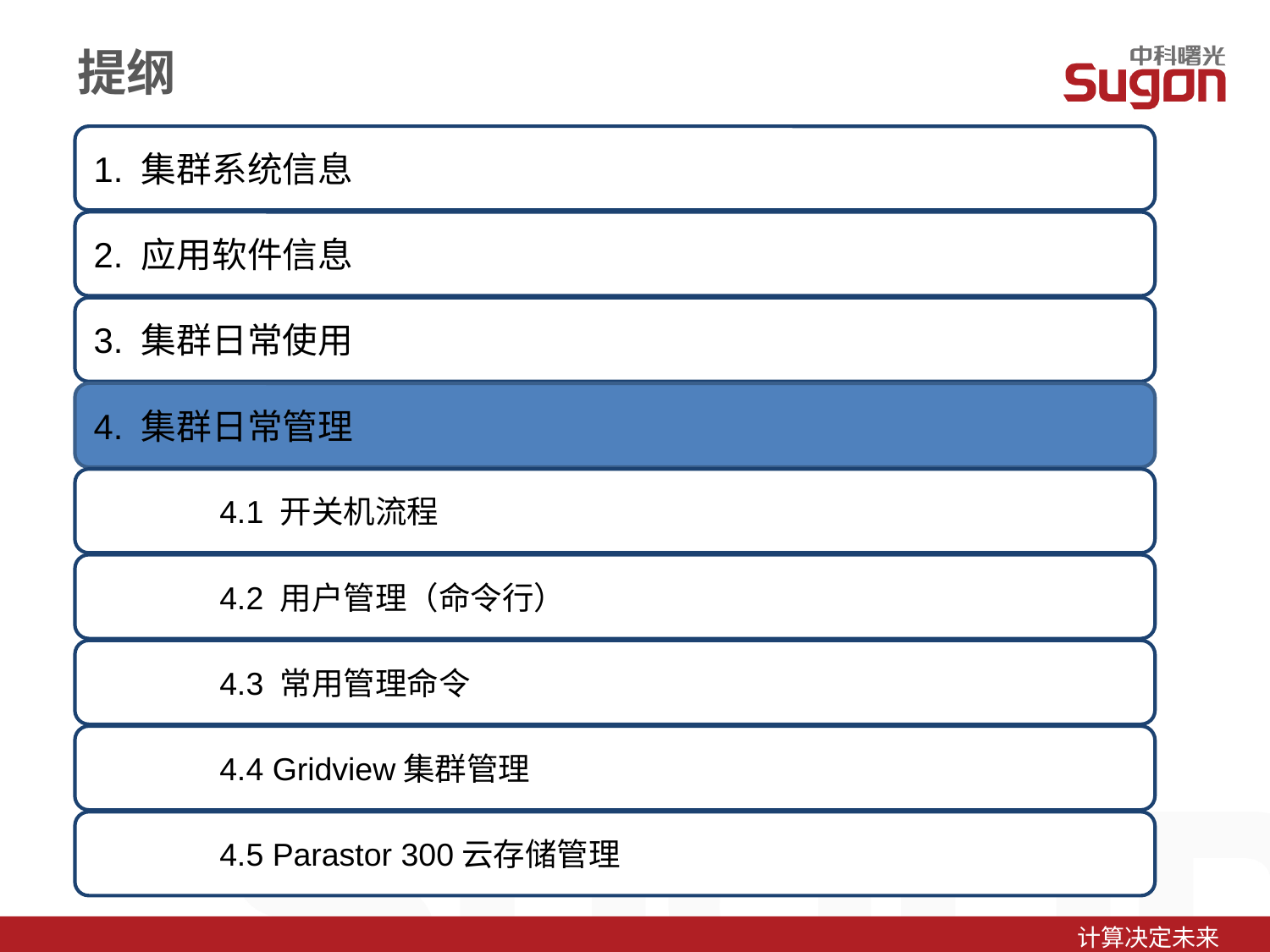

提纲
1. 集群系统信息
2. 应用软件信息
3. 集群日常使用
4. 集群日常管理
	4.1 开关机流程
	4.2 用户管理（命令行）
	4.3 常用管理命令
	4.4 Gridview集群管理
	4.5 Parastor 300云存储管理